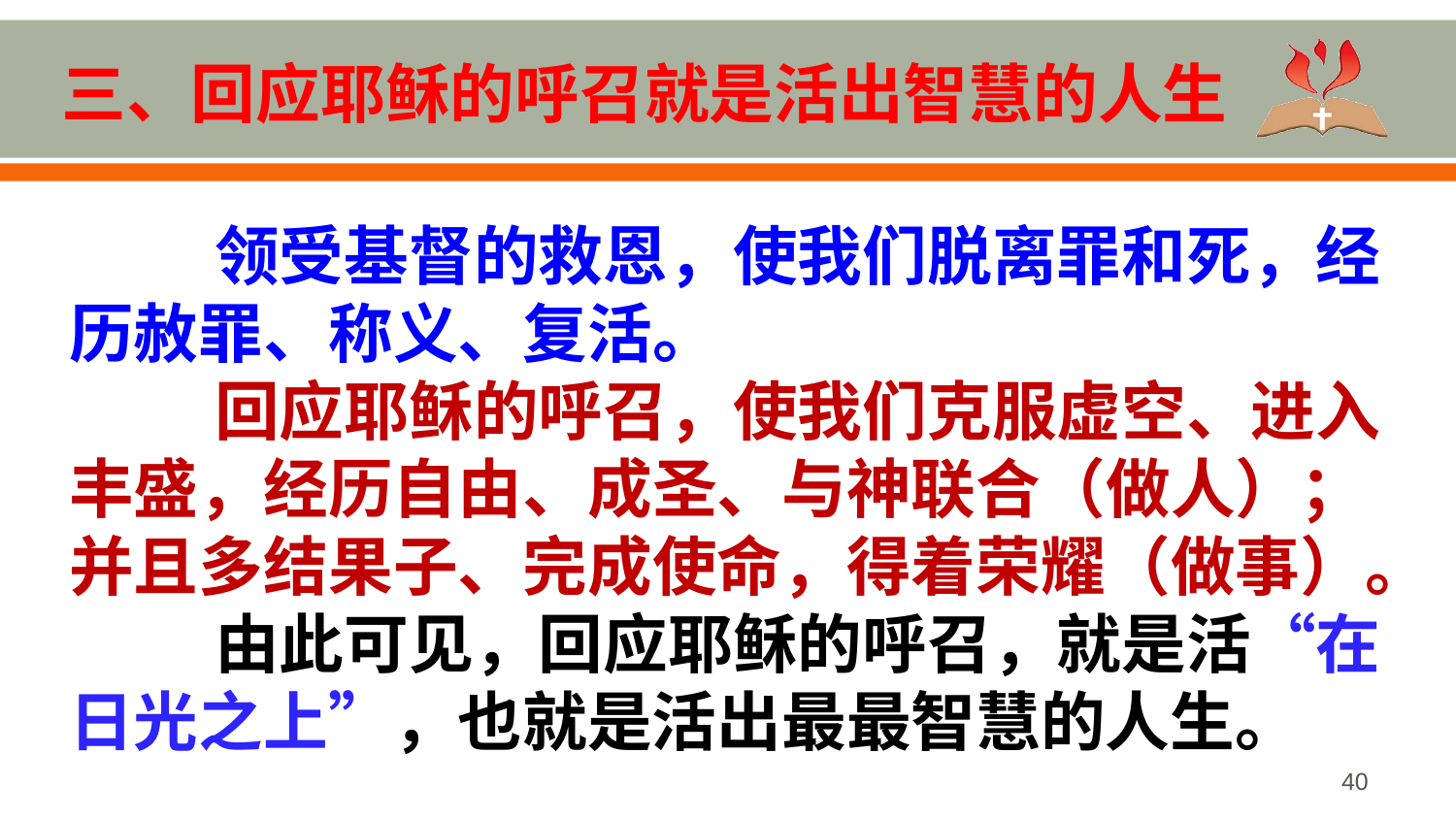

# 三、回应耶稣的呼召就是活出智慧的人生

     	领受基督的救恩，使我们脱离罪和死，经历赦罪、称义、复活。
    	回应耶稣的呼召，使我们克服虚空、进入丰盛，经历自由、成圣、与神联合（做人）；并且多结果子、完成使命，得着荣耀（做事）。
    	由此可见，回应耶稣的呼召，就是活“在日光之上”，也就是活出最最智慧的人生。

40